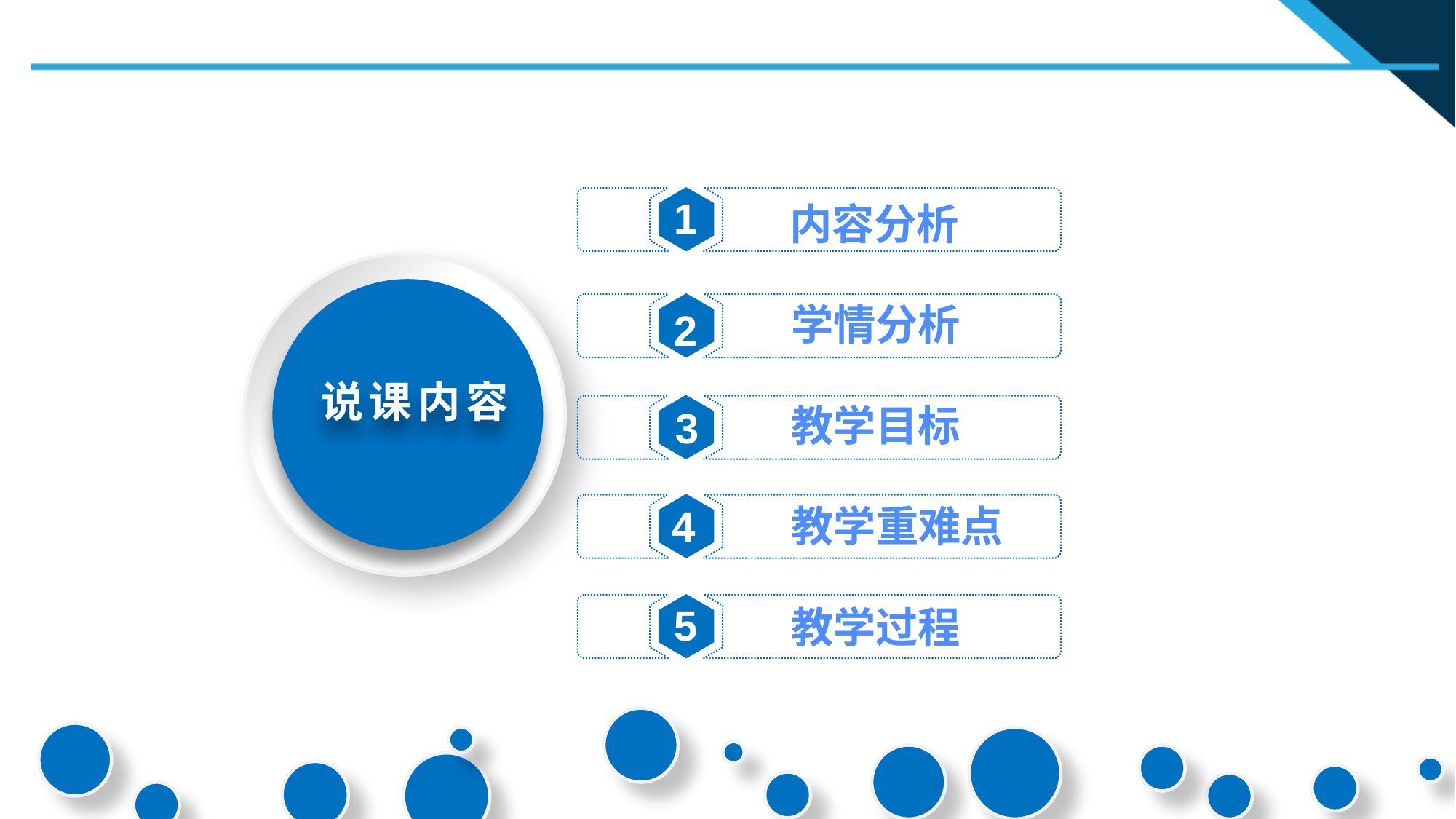

1

内容分析

学情分析

2
说课内容
教学目标

3

4
教学重难点
5

教学过程